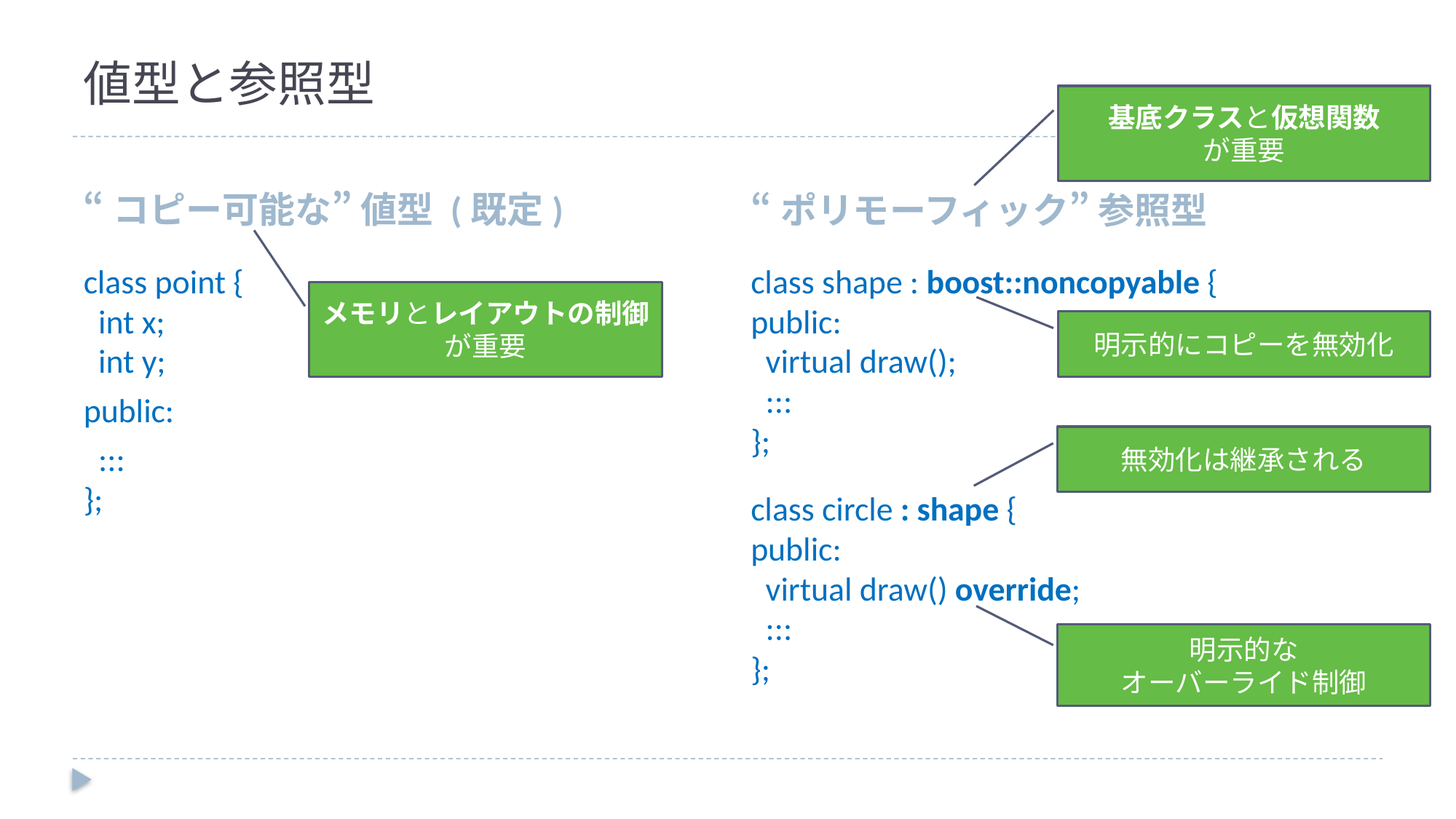

# 値型と参照型
基底クラスと仮想関数
が重要
“コピー可能な” 値型 (既定)
“ポリモーフィック” 参照型
class point {
  int x;
  int y;
public:
  :::
};
class shape : boost::noncopyable {
public:
  virtual draw();
  :::
};
class circle : shape {
public:
  virtual draw() override;
  :::
};
メモリとレイアウトの制御が重要
明示的にコピーを無効化
無効化は継承される
明示的な
オーバーライド制御